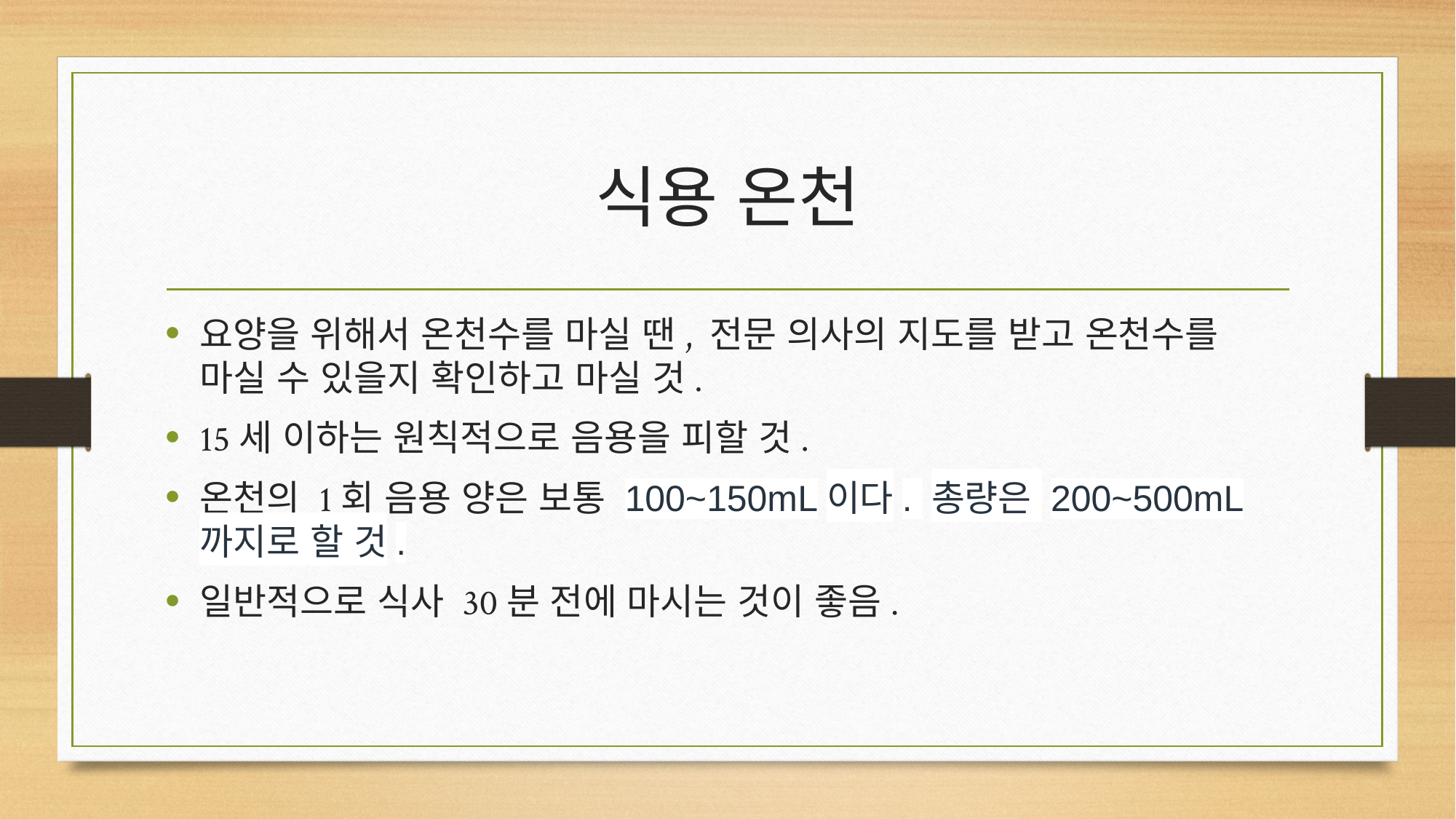

# 식용 온천
요양을 위해서 온천수를 마실 땐, 전문 의사의 지도를 받고 온천수를 마실 수 있을지 확인하고 마실 것.
15세 이하는 원칙적으로 음용을 피할 것.
온천의 1회 음용 양은 보통 100~150mL이다. 총량은 200~500mL까지로 할 것.
일반적으로 식사 30분 전에 마시는 것이 좋음.